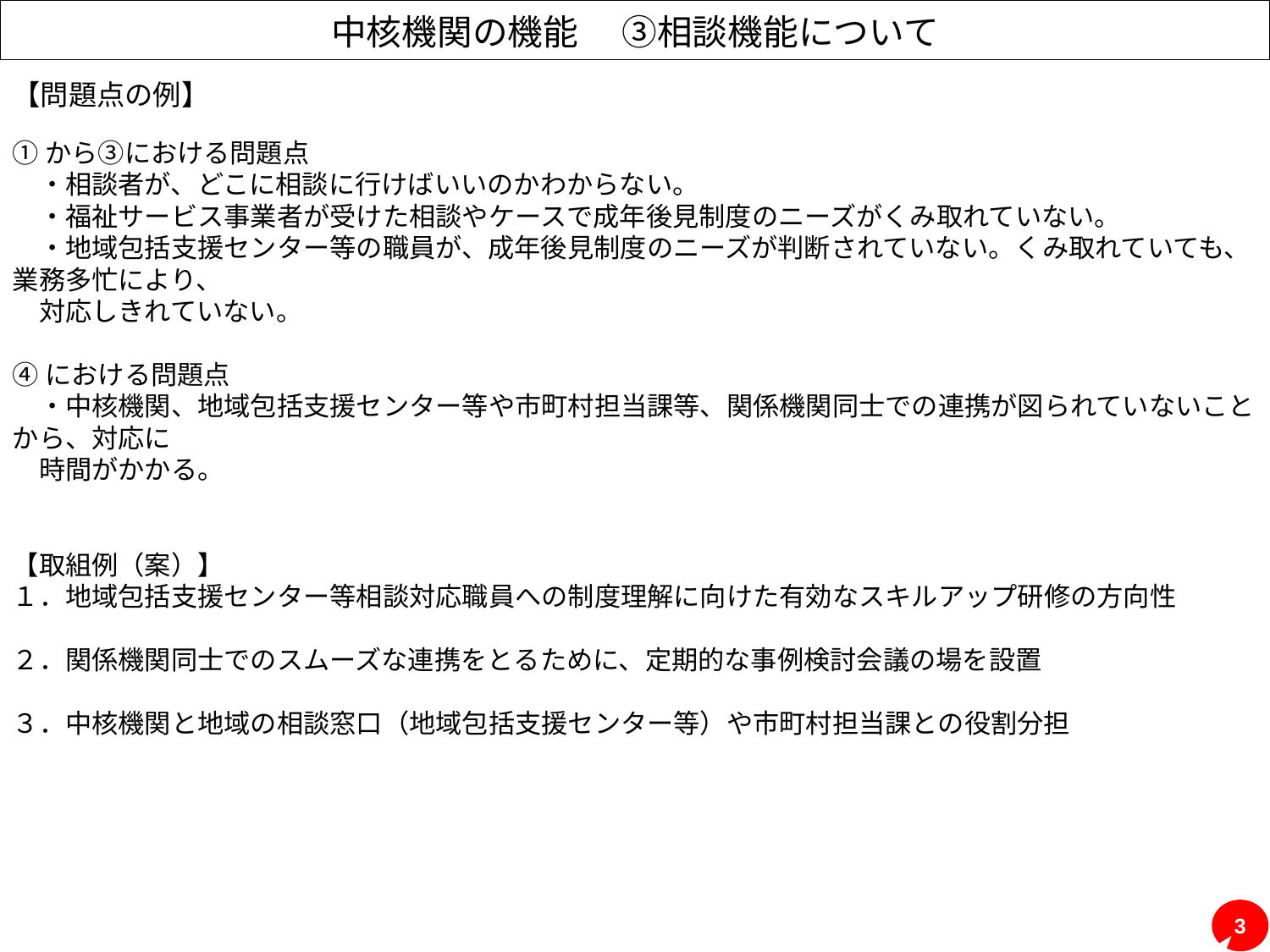

# 中核機関の機能　 ③相談機能について

【問題点の例】

①から③における問題点
　・相談者が、どこに相談に行けばいいのかわからない。
　・福祉サービス事業者が受けた相談やケースで成年後見制度のニーズがくみ取れていない。
　・地域包括支援センター等の職員が、成年後見制度のニーズが判断されていない。くみ取れていても、業務多忙により、
　対応しきれていない。

④における問題点
　・中核機関、地域包括支援センター等や市町村担当課等、関係機関同士での連携が図られていないことから、対応に
　時間がかかる。

【取組例（案）】
１．地域包括支援センター等相談対応職員への制度理解に向けた有効なスキルアップ研修の方向性

２．関係機関同士でのスムーズな連携をとるために、定期的な事例検討会議の場を設置

３．中核機関と地域の相談窓口（地域包括支援センター等）や市町村担当課との役割分担

3